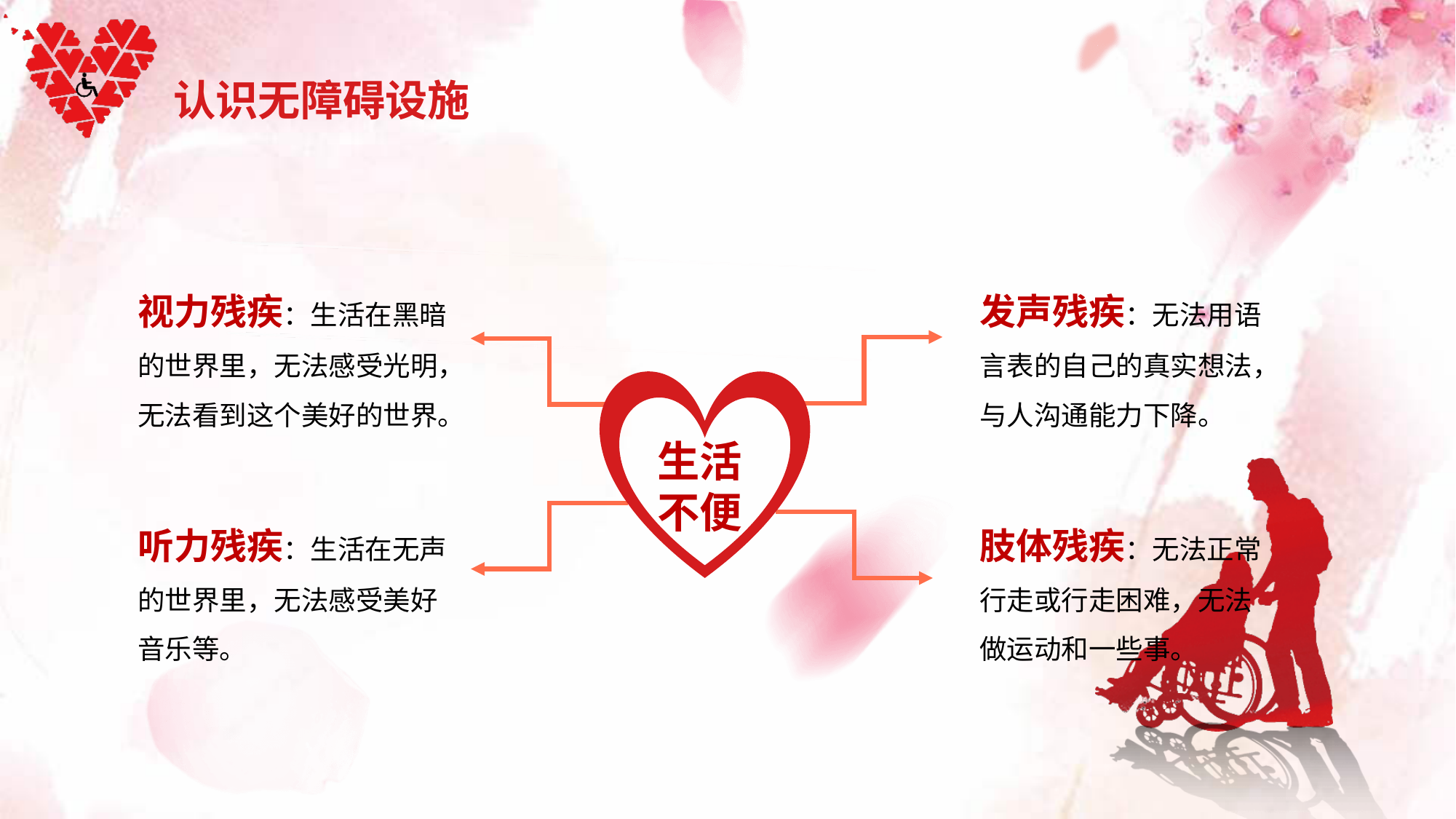

认识无障碍设施
视力残疾：生活在黑暗的世界里，无法感受光明，无法看到这个美好的世界。
发声残疾：无法用语言表的自己的真实想法，与人沟通能力下降。

生活
不便
听力残疾：生活在无声的世界里，无法感受美好音乐等。
肢体残疾：无法正常行走或行走困难，无法做运动和一些事。